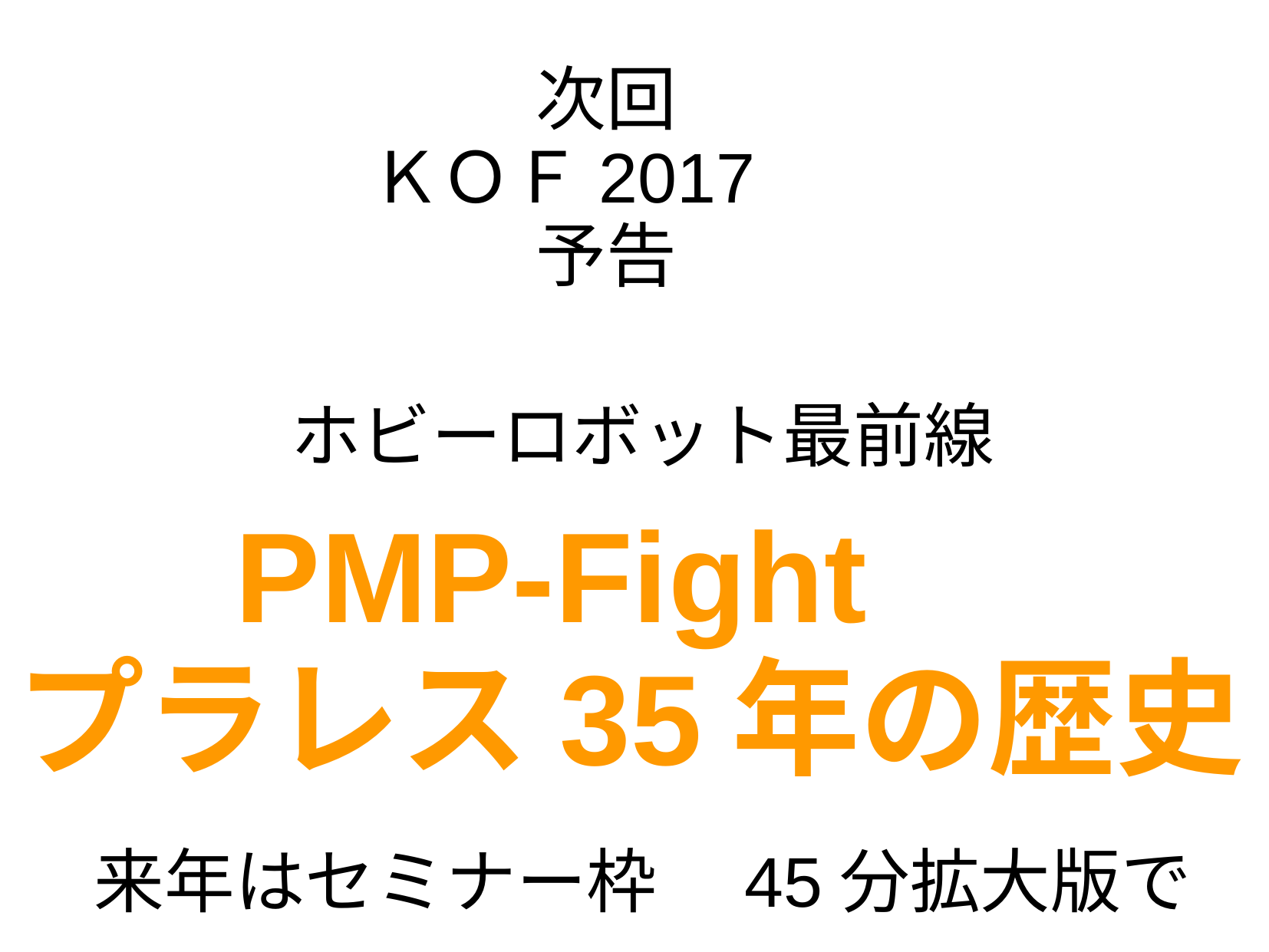

# 次回 ＫＯＦ2017　 予告
ホビーロボット最前線
PMP-Fight
プラレス35年の歴史
来年はセミナー枠　45分拡大版で